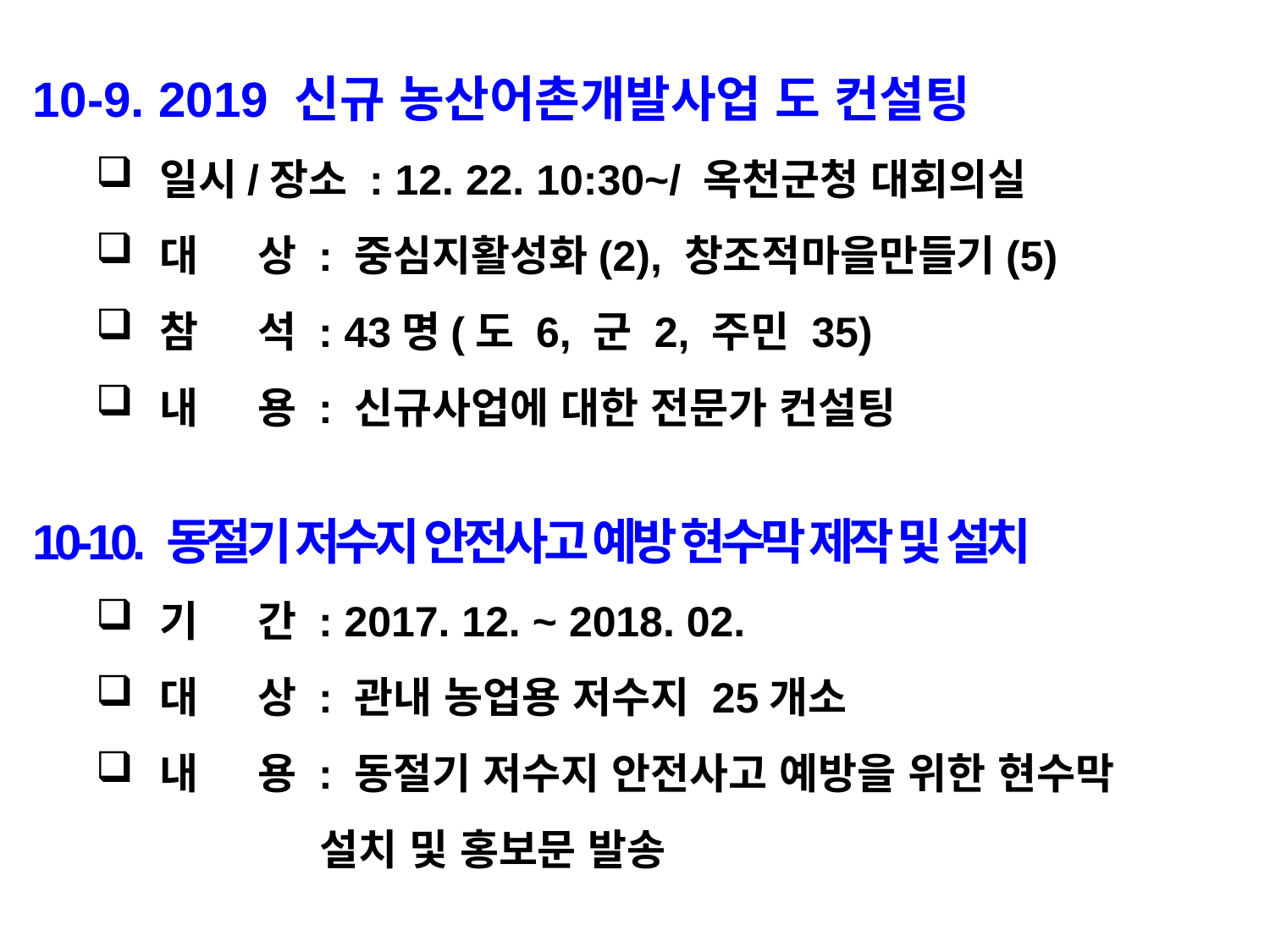

10-9. 2019 신규 농산어촌개발사업 도 컨설팅
일시/장소 : 12. 22. 10:30~/ 옥천군청 대회의실
대     상 : 중심지활성화(2), 창조적마을만들기(5)
참     석 : 43명(도 6, 군 2, 주민 35)
내     용 : 신규사업에 대한 전문가 컨설팅

10-10. 동절기 저수지 안전사고 예방 현수막 제작 및 설치
기     간 : 2017. 12. ~ 2018. 02.
대     상 : 관내 농업용 저수지 25개소
내     용 : 동절기 저수지 안전사고 예방을 위한 현수막
                  설치 및 홍보문 발송